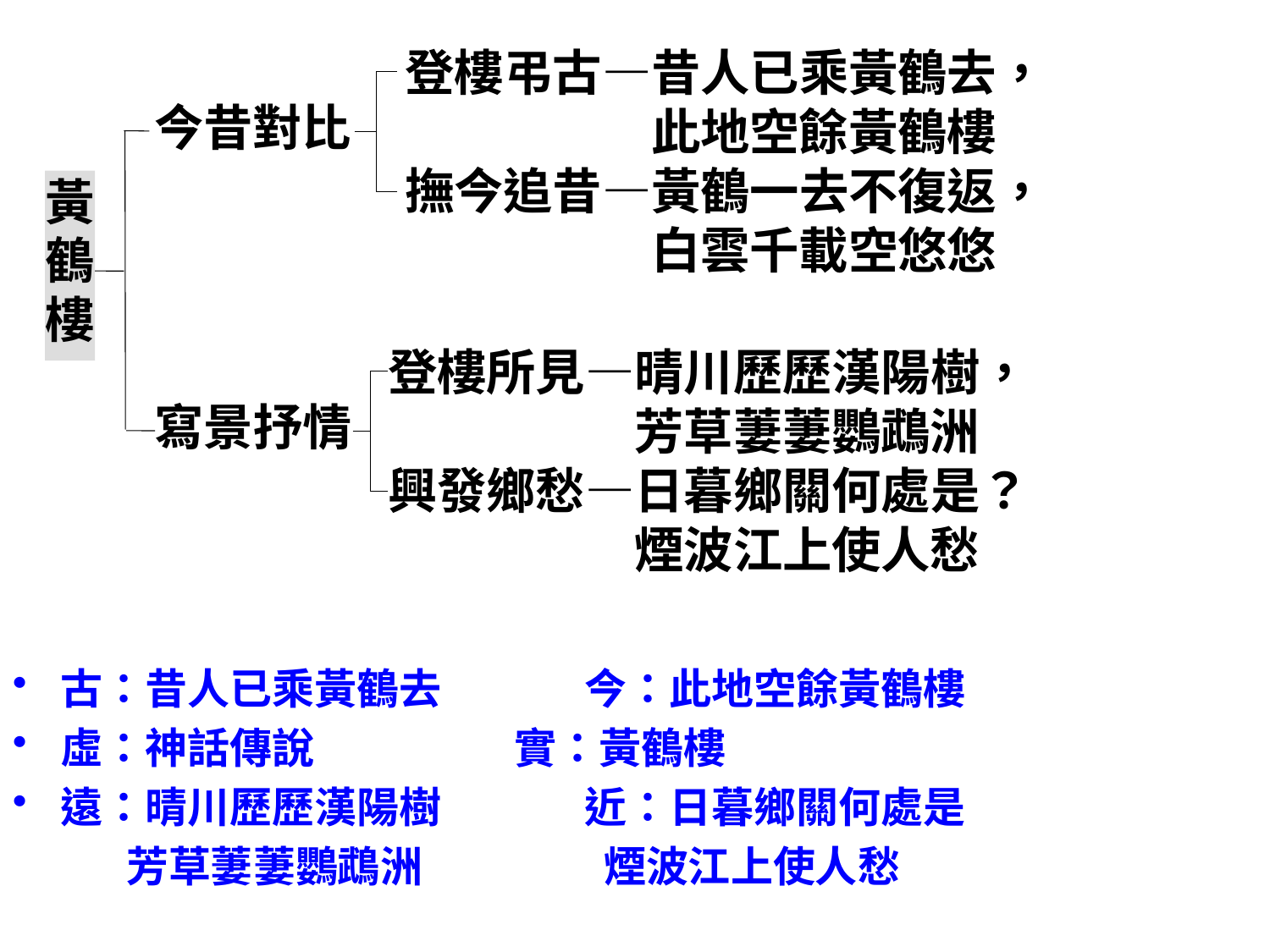

登樓弔古—昔人已乘黃鶴去，
　　　　　此地空餘黃鶴樓
撫今追昔—黃鶴一去不復返，
　　　　　白雲千載空悠悠

今昔對比

黃鶴樓
登樓所見—晴川歷歷漢陽樹，
　　　　　芳草萋萋鸚鵡洲
興發鄉愁—日暮鄉關何處是？
　　　　　煙波江上使人愁

寫景抒情
古：昔人已乘黃鶴去               今：此地空餘黃鶴樓
虛：神話傳說                     實：黃鶴樓
遠：晴川歷歷漢陽樹               近：日暮鄉關何處是
 　　 芳草萋萋鸚鵡洲                   煙波江上使人愁